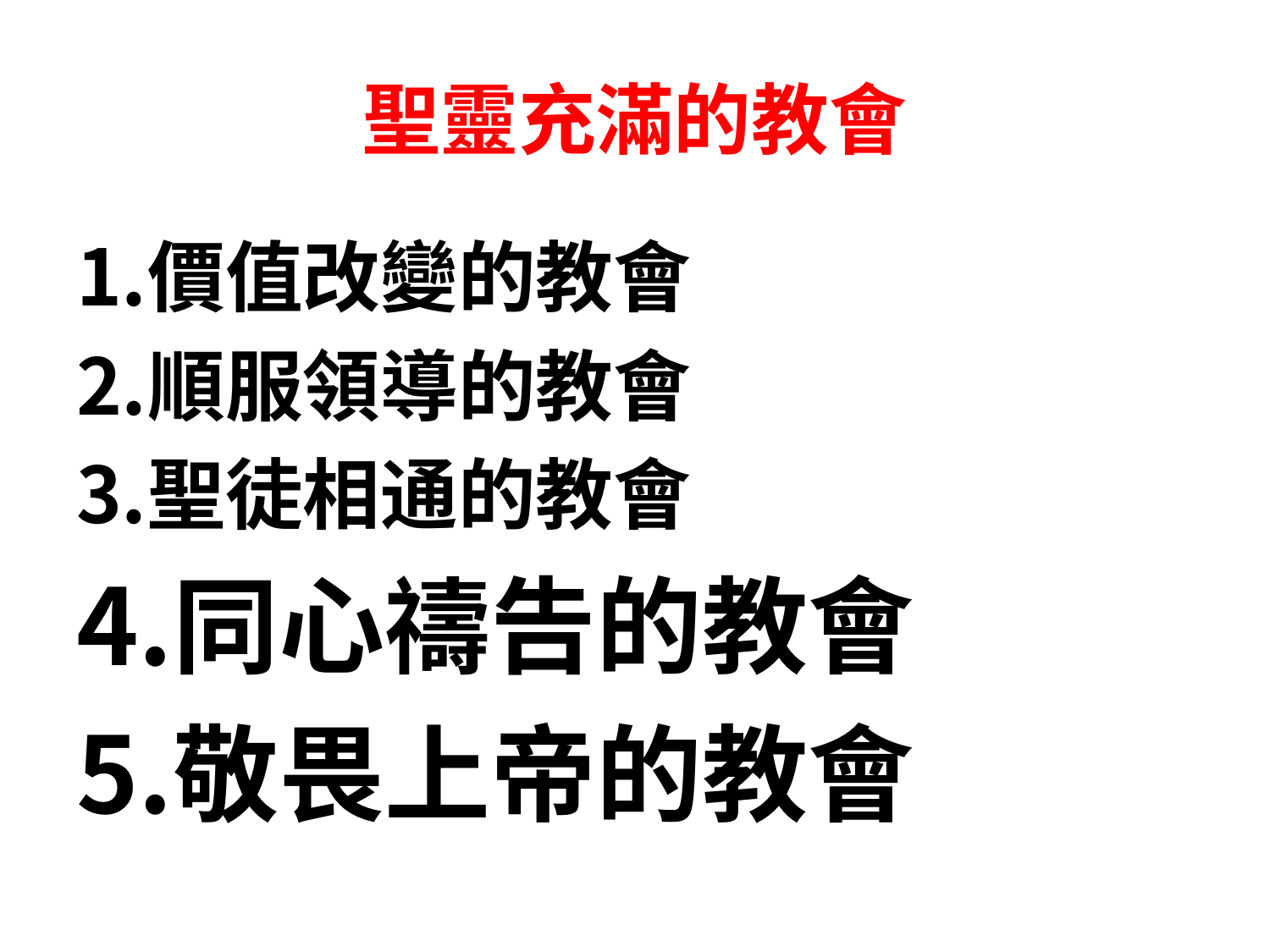

# 聖靈充滿的教會
價值改變的教會
順服領導的教會
聖徒相通的教會
同心禱告的教會
敬畏上帝的教會